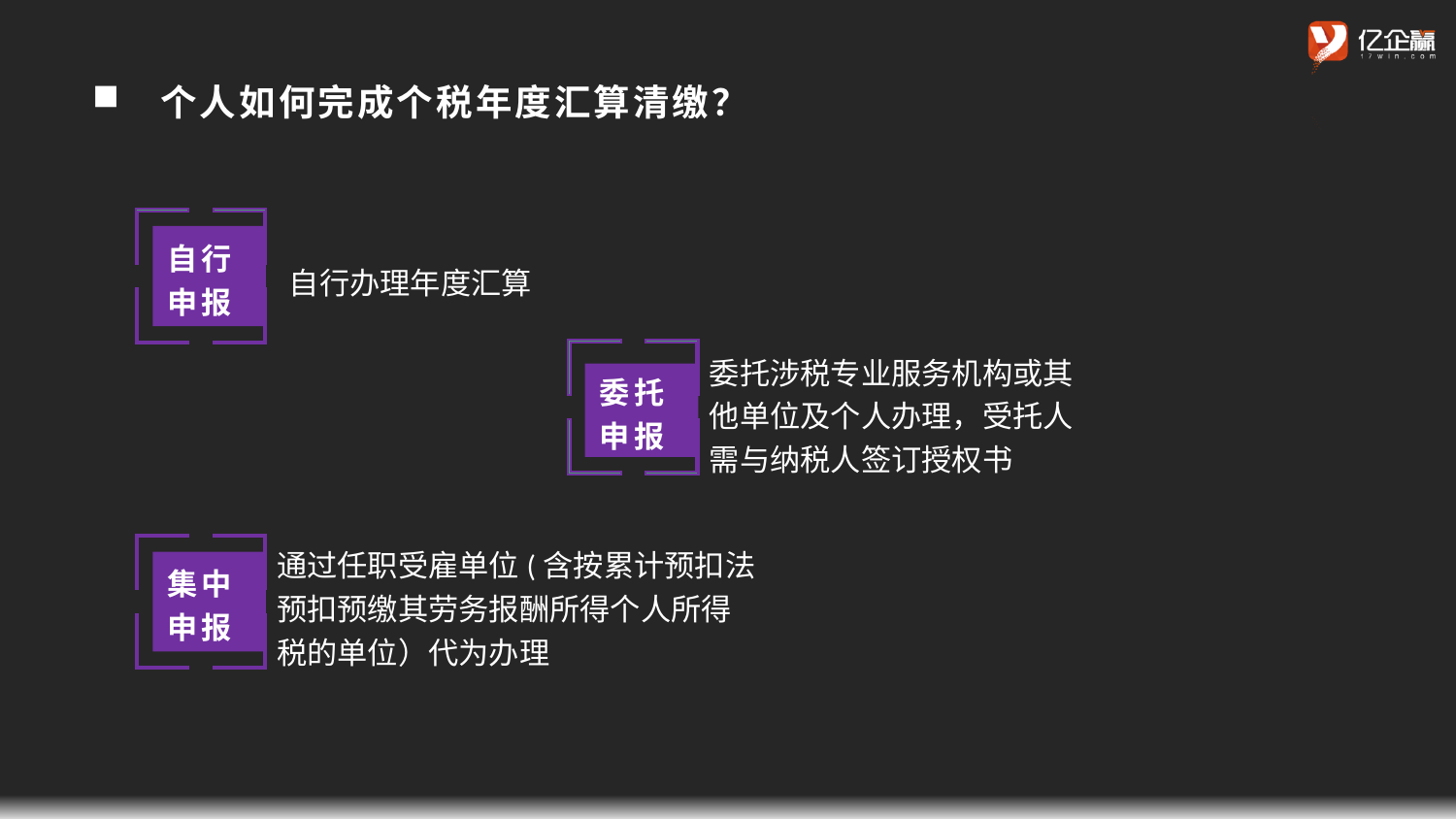

个人如何完成个税年度汇算清缴？

自行申报
自行办理年度汇算

委托涉税专业服务机构或其他单位及个人办理，受托人需与纳税人签订授权书
委托申报

通过任职受雇单位(含按累计预扣法预扣预缴其劳务报酬所得个人所得税的单位）代为办理
集中申报